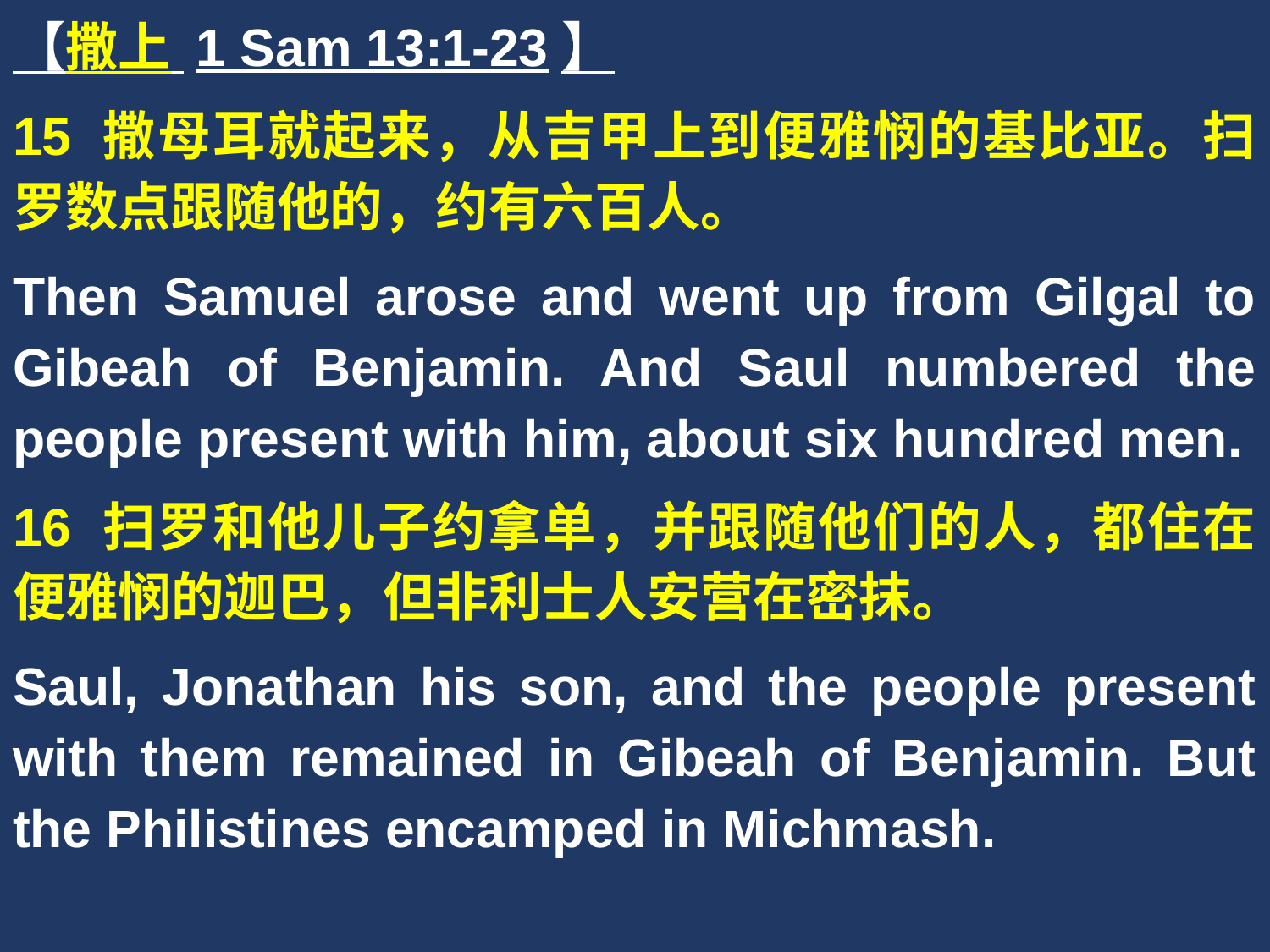

【撒上 1 Sam 13:1-23】
15 撒母耳就起来，从吉甲上到便雅悯的基比亚。扫罗数点跟随他的，约有六百人。
Then Samuel arose and went up from Gilgal to Gibeah of Benjamin. And Saul numbered the people present with him, about six hundred men.
16 扫罗和他儿子约拿单，并跟随他们的人，都住在便雅悯的迦巴，但非利士人安营在密抹。
Saul, Jonathan his son, and the people present with them remained in Gibeah of Benjamin. But the Philistines encamped in Michmash.